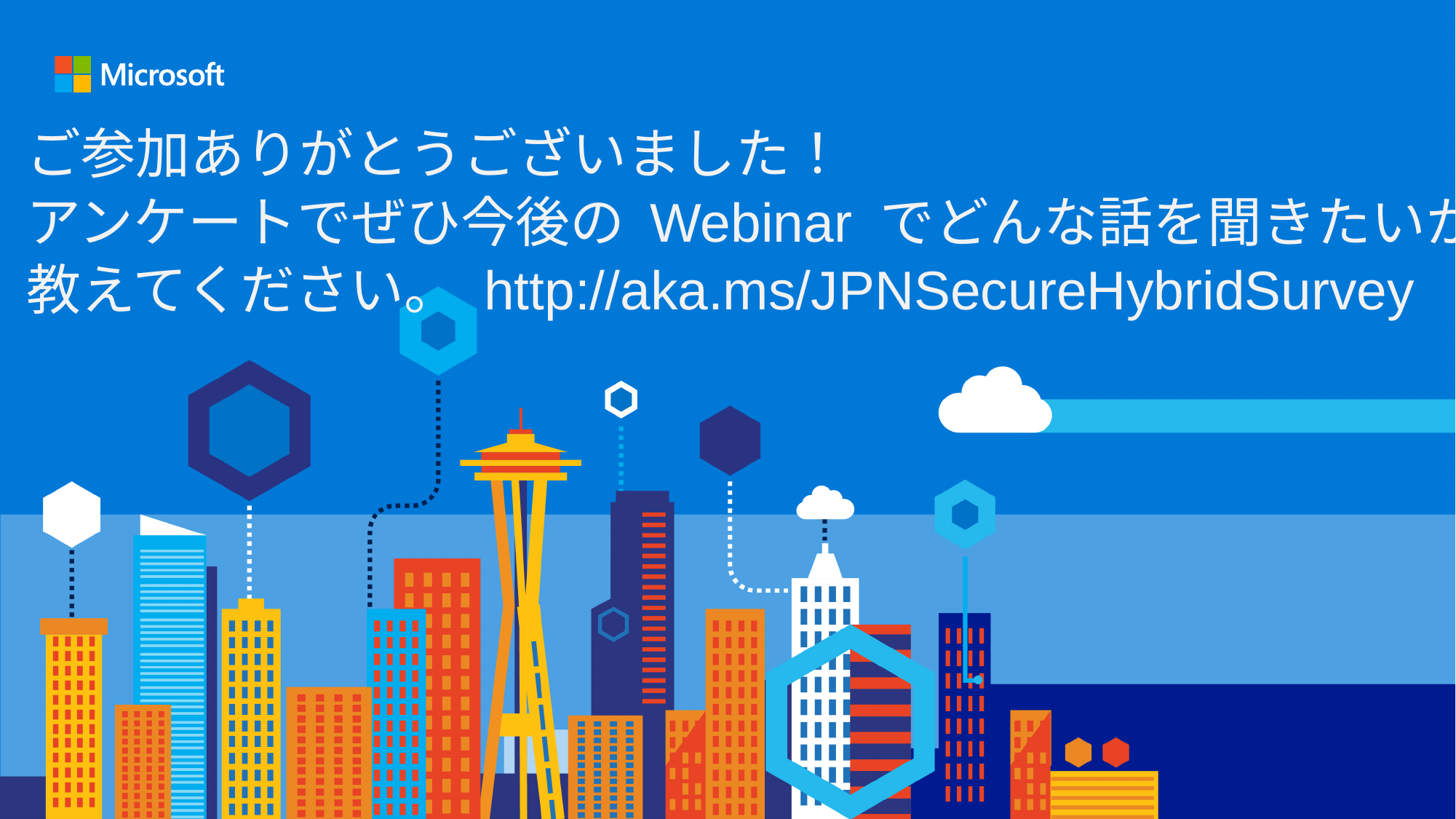

ご参加ありがとうございました！
アンケートでぜひ今後の Webinar でどんな話を聞きたいか
教えてください。 http://aka.ms/JPNSecureHybridSurvey